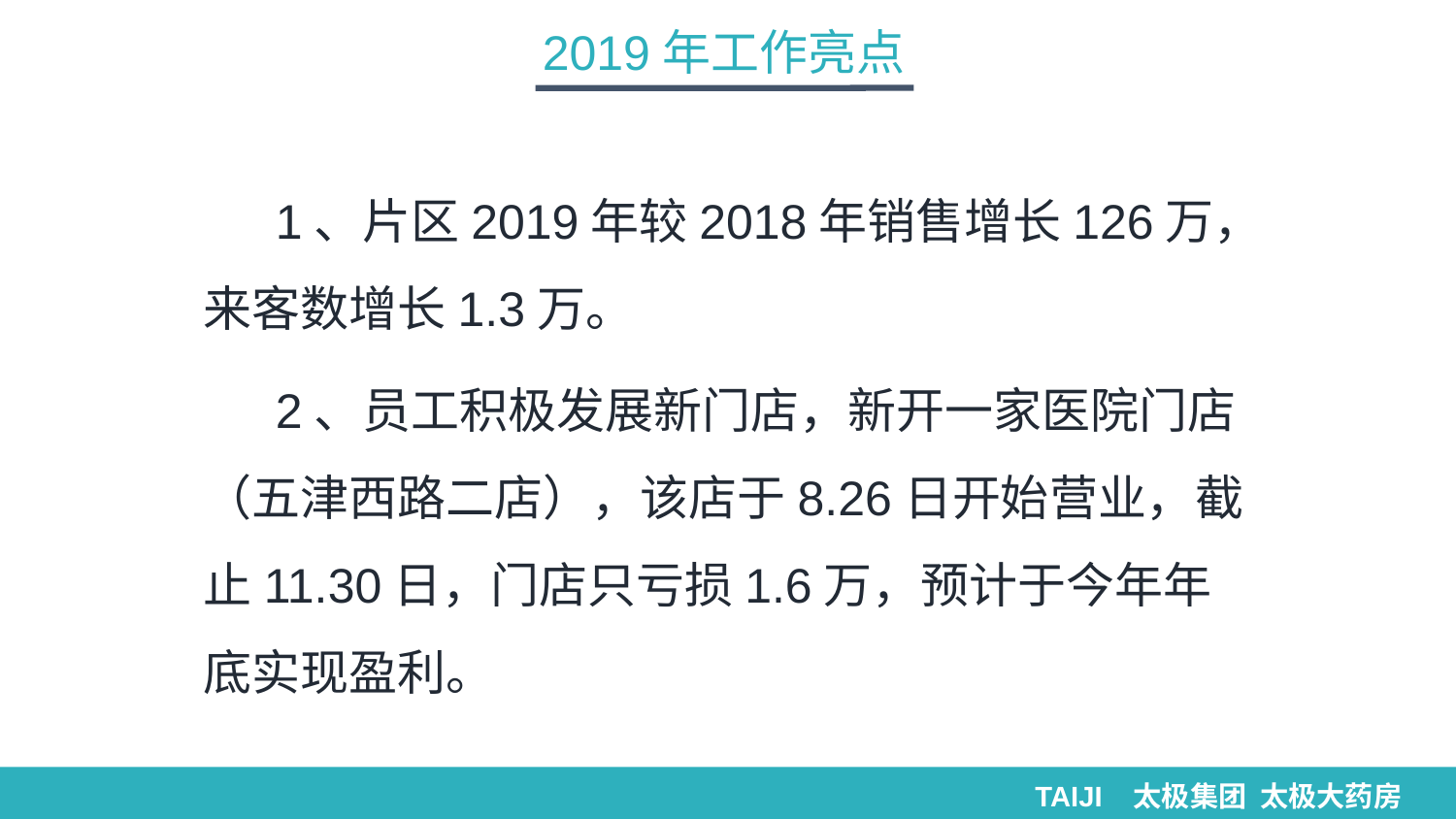

2019年工作亮点
1、片区2019年较2018年销售增长126万，来客数增长1.3万。
2、员工积极发展新门店，新开一家医院门店（五津西路二店），该店于8.26日开始营业，截止11.30日，门店只亏损1.6万，预计于今年年底实现盈利。

TAIJI   太极集团  太极大药房